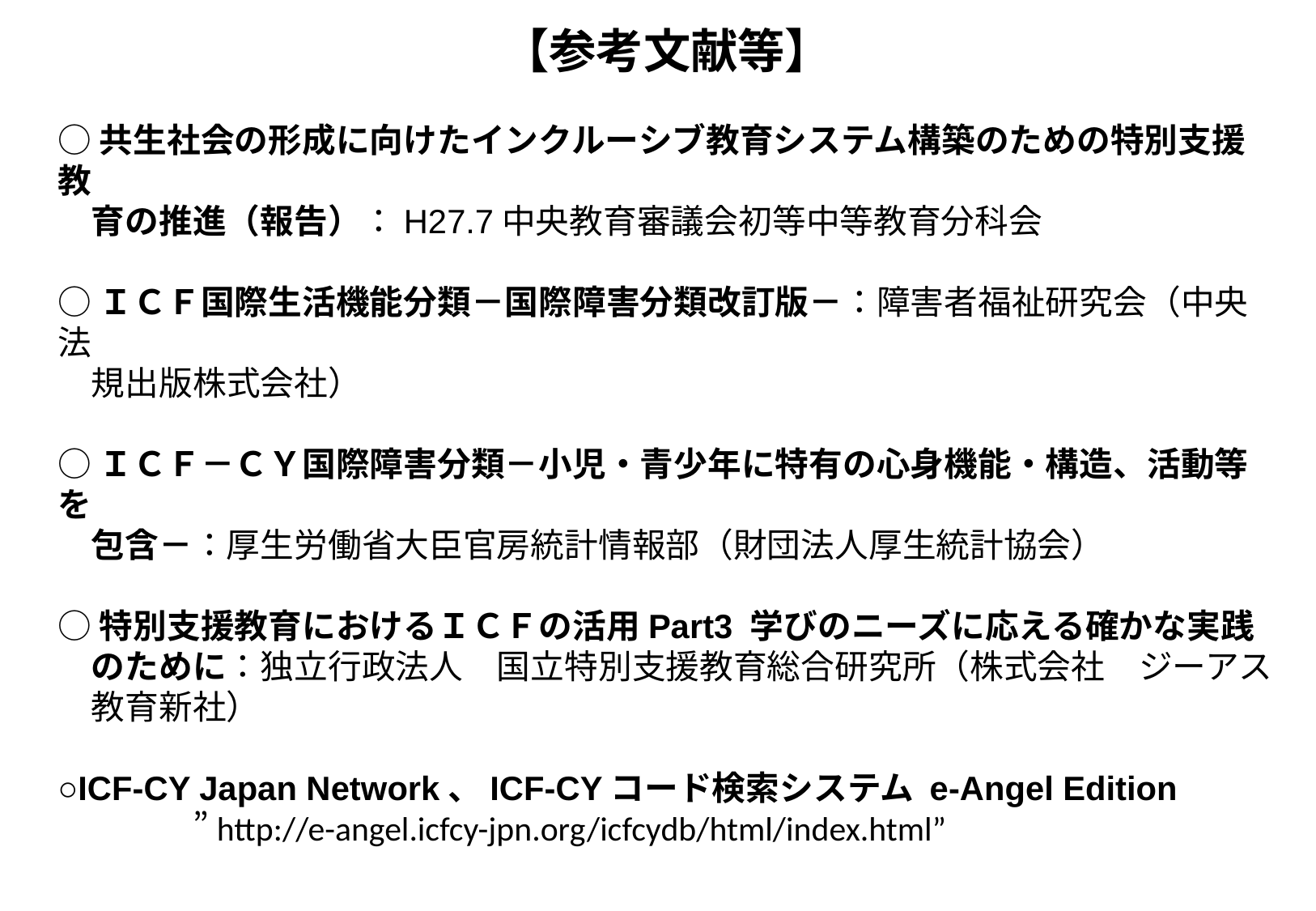

【参考文献等】

○共生社会の形成に向けたインクルーシブ教育システム構築のための特別支援教
　育の推進（報告）：H27.7中央教育審議会初等中等教育分科会

○ＩＣＦ国際生活機能分類－国際障害分類改訂版－：障害者福祉研究会（中央法
　規出版株式会社）

○ＩＣＦ－ＣＹ国際障害分類－小児・青少年に特有の心身機能・構造、活動等を
　包含－：厚生労働省大臣官房統計情報部（財団法人厚生統計協会）

○特別支援教育におけるＩＣＦの活用Part3 学びのニーズに応える確かな実践
　のために：独立行政法人　国立特別支援教育総合研究所（株式会社　ジーアス
　教育新社）

○ICF-CY Japan Network、ICF-CYコード検索システム e-Angel Edition
　　　　”http://e-angel.icfcy-jpn.org/icfcydb/html/index.html”